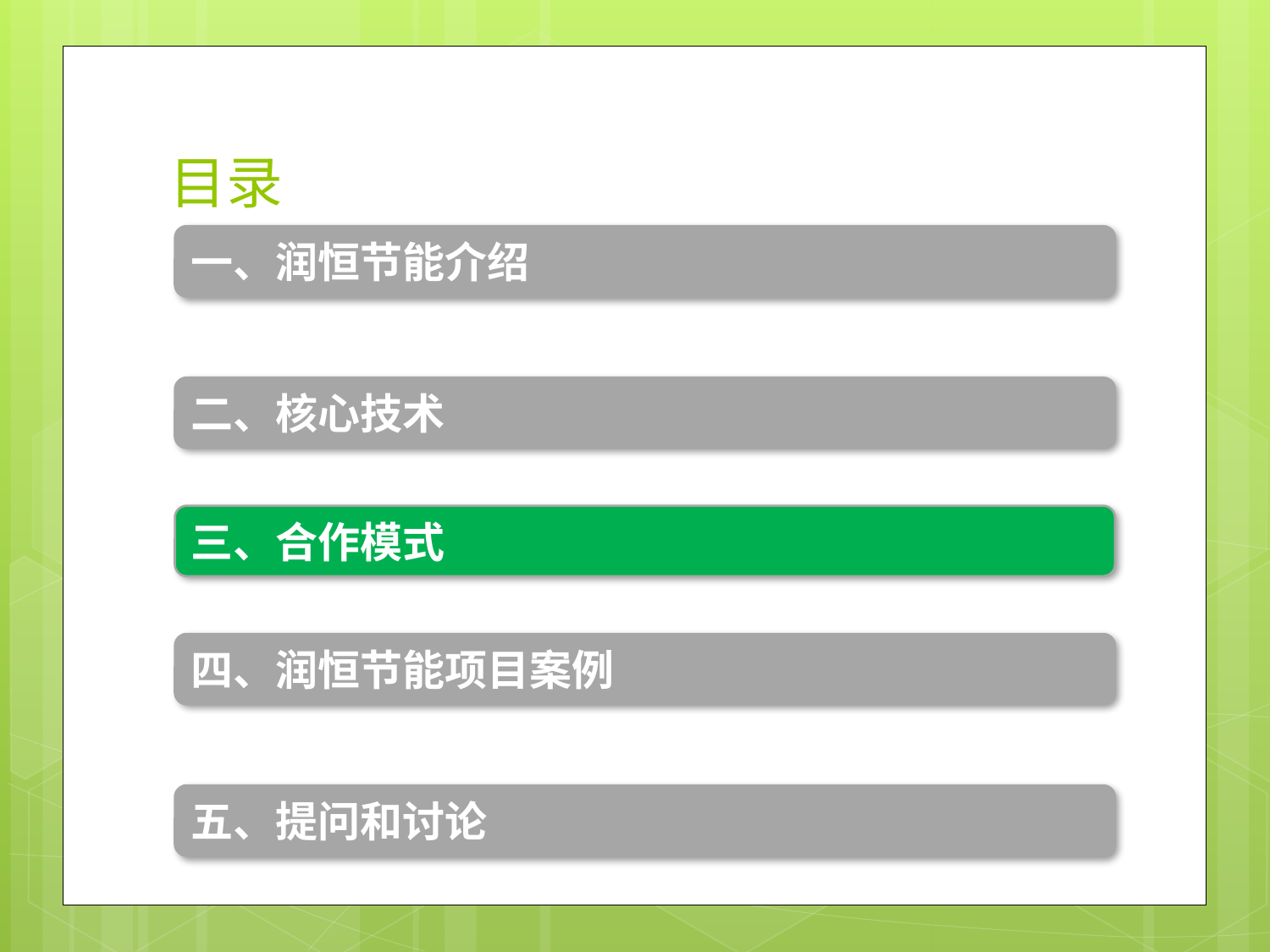

# 目录
一、润恒节能介绍
二、核心技术
三、合作模式
四、润恒节能项目案例
五、提问和讨论